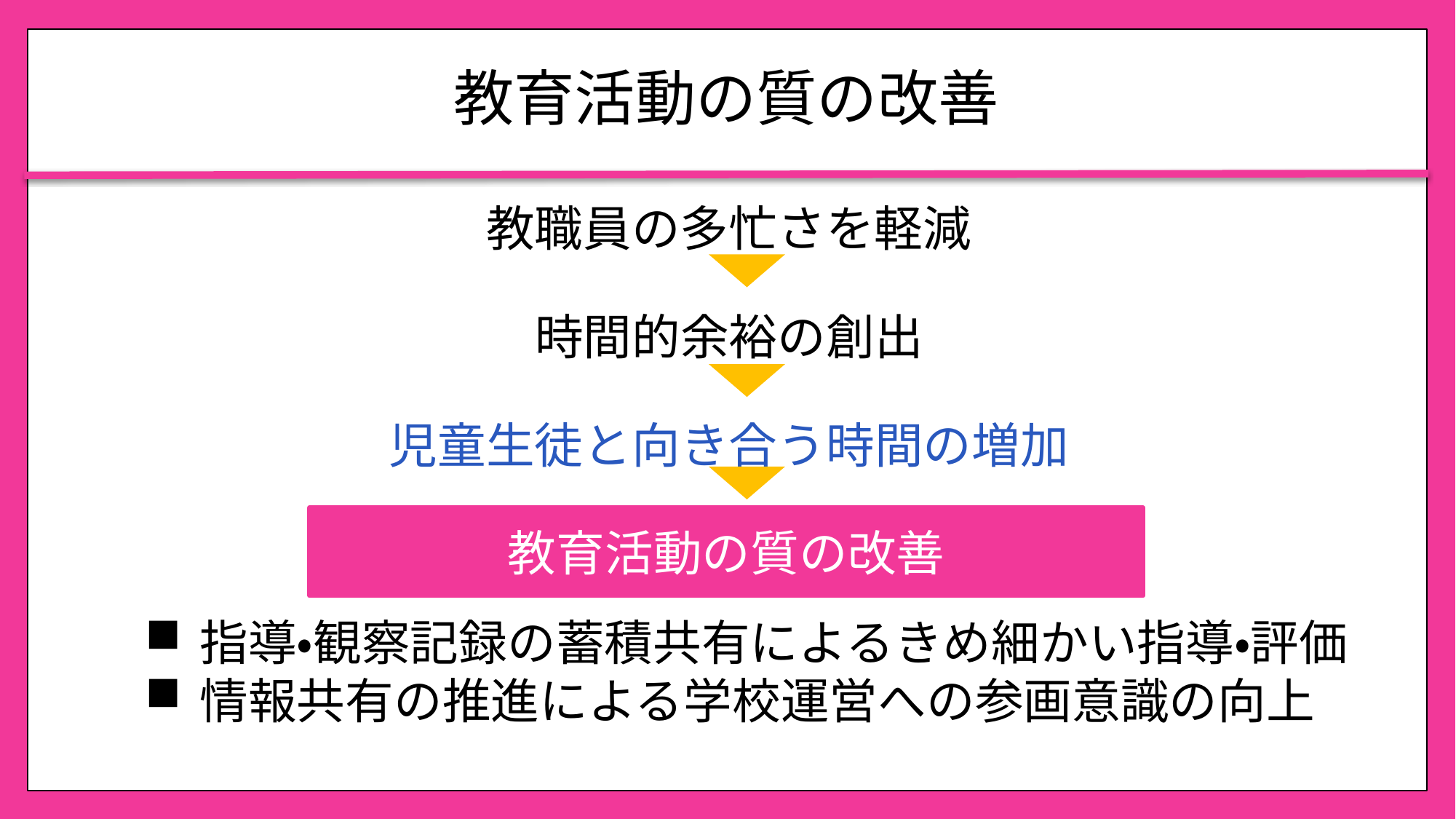

# 教育活動の質の改善
教職員の多忙さを軽減
時間的余裕の創出
児童生徒と向き合う時間の増加

教育活動の質の改善
指導・観察記録の蓄積共有によるきめ細かい指導・評価
情報共有の推進による学校運営への参画意識の向上